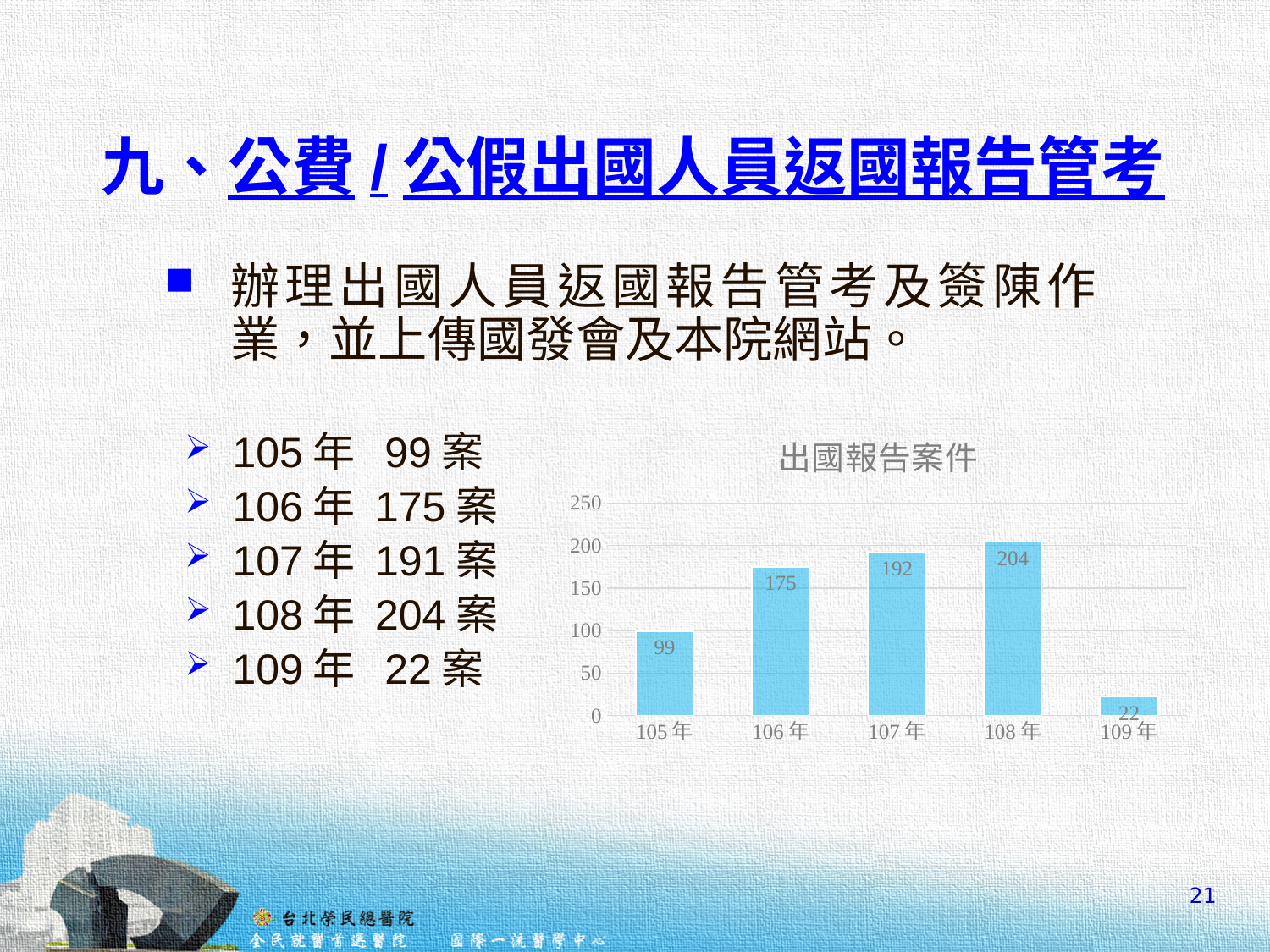

九、公費/公假出國人員返國報告管考
辦理出國人員返國報告管考及簽陳作業，並上傳國發會及本院網站。

105年  99案
106年 175案
107年 191案
108年 204案
109年  22案

### Chart: 出國報告案件

| Category |  |
|---|---|
| 105年 | 99.0 |
| 106年 | 175.0 |
| 107年 | 192.0 |
| 108年 | 204.0 |
| 109年 | 22.0 |
21